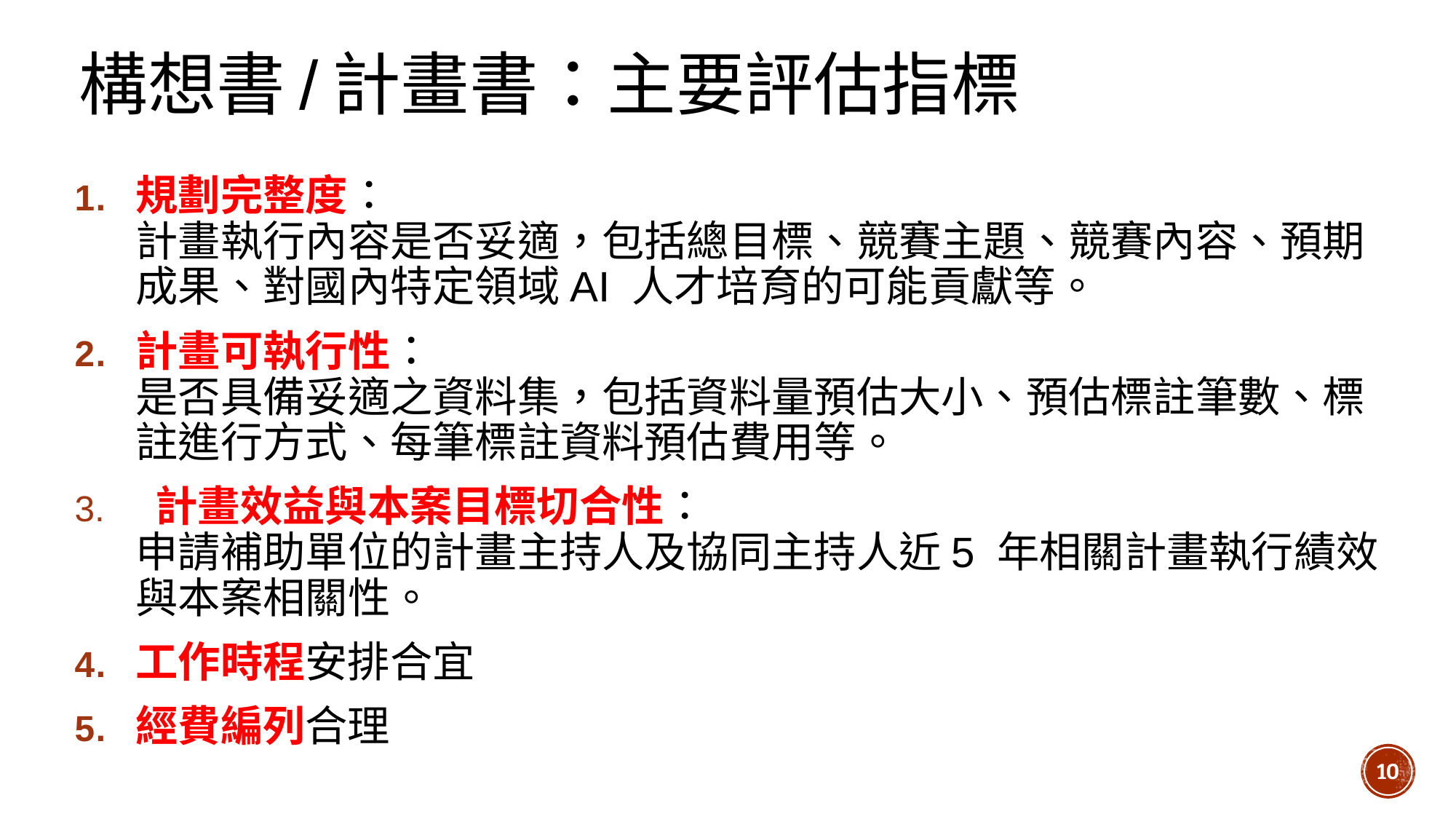

# 構想書/計畫書：主要評估指標
規劃完整度：
計畫執行內容是否妥適，包括總目標、競賽主題、競賽內容、預期成果、對國內特定領域AI 人才培育的可能貢獻等。
計畫可執行性：
是否具備妥適之資料集，包括資料量預估大小、預估標註筆數、標註進行方式、每筆標註資料預估費用等。
 計畫效益與本案目標切合性：
申請補助單位的計畫主持人及協同主持人近5 年相關計畫執行績效與本案相關性。
工作時程安排合宜
經費編列合理
10